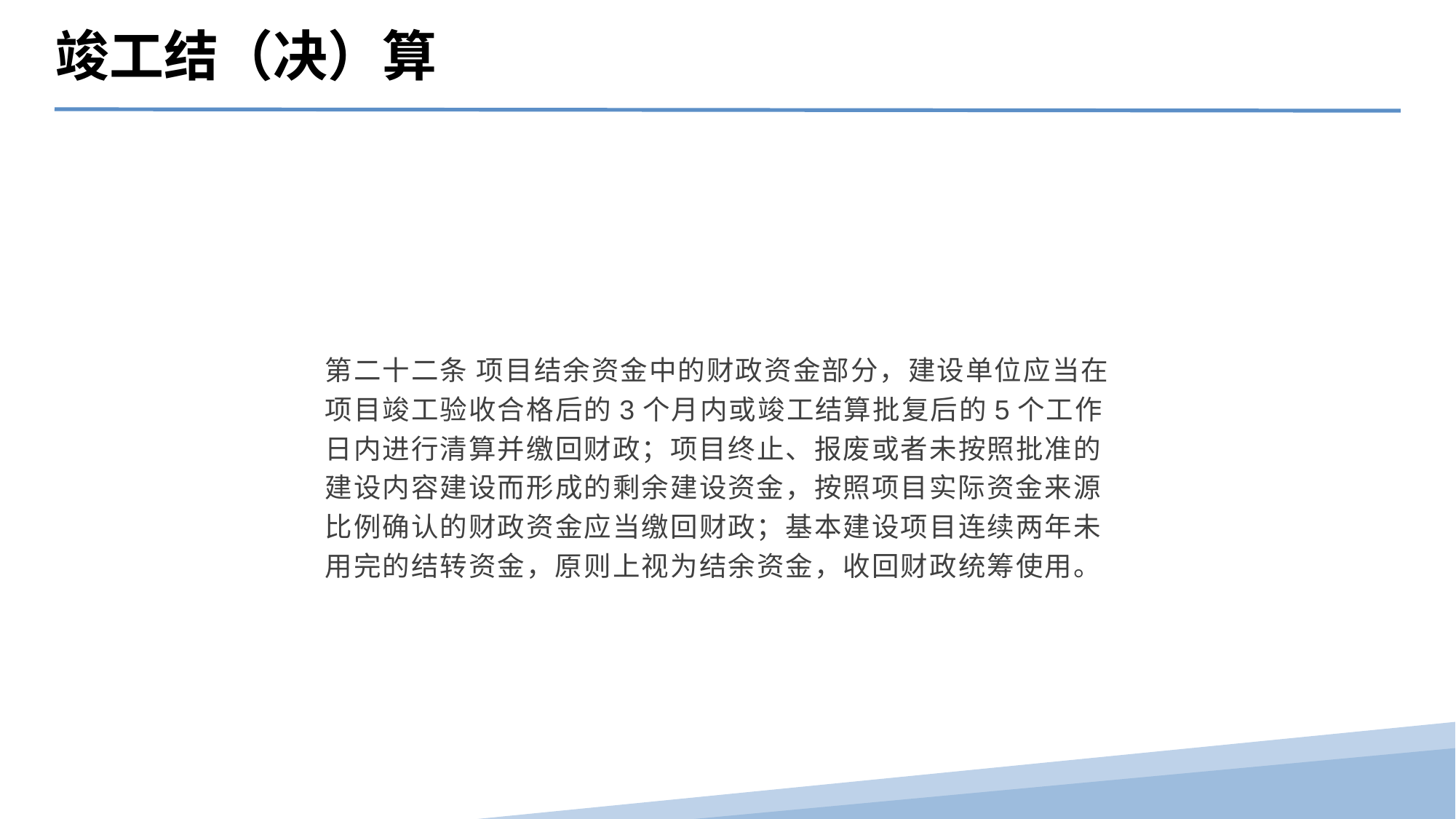

竣工结（决）算
第二十二条 项目结余资金中的财政资金部分，建设单位应当在项目竣工验收合格后的3个月内或竣工结算批复后的5个工作日内进行清算并缴回财政；项目终止、报废或者未按照批准的建设内容建设而形成的剩余建设资金，按照项目实际资金来源比例确认的财政资金应当缴回财政；基本建设项目连续两年未用完的结转资金，原则上视为结余资金，收回财政统筹使用。